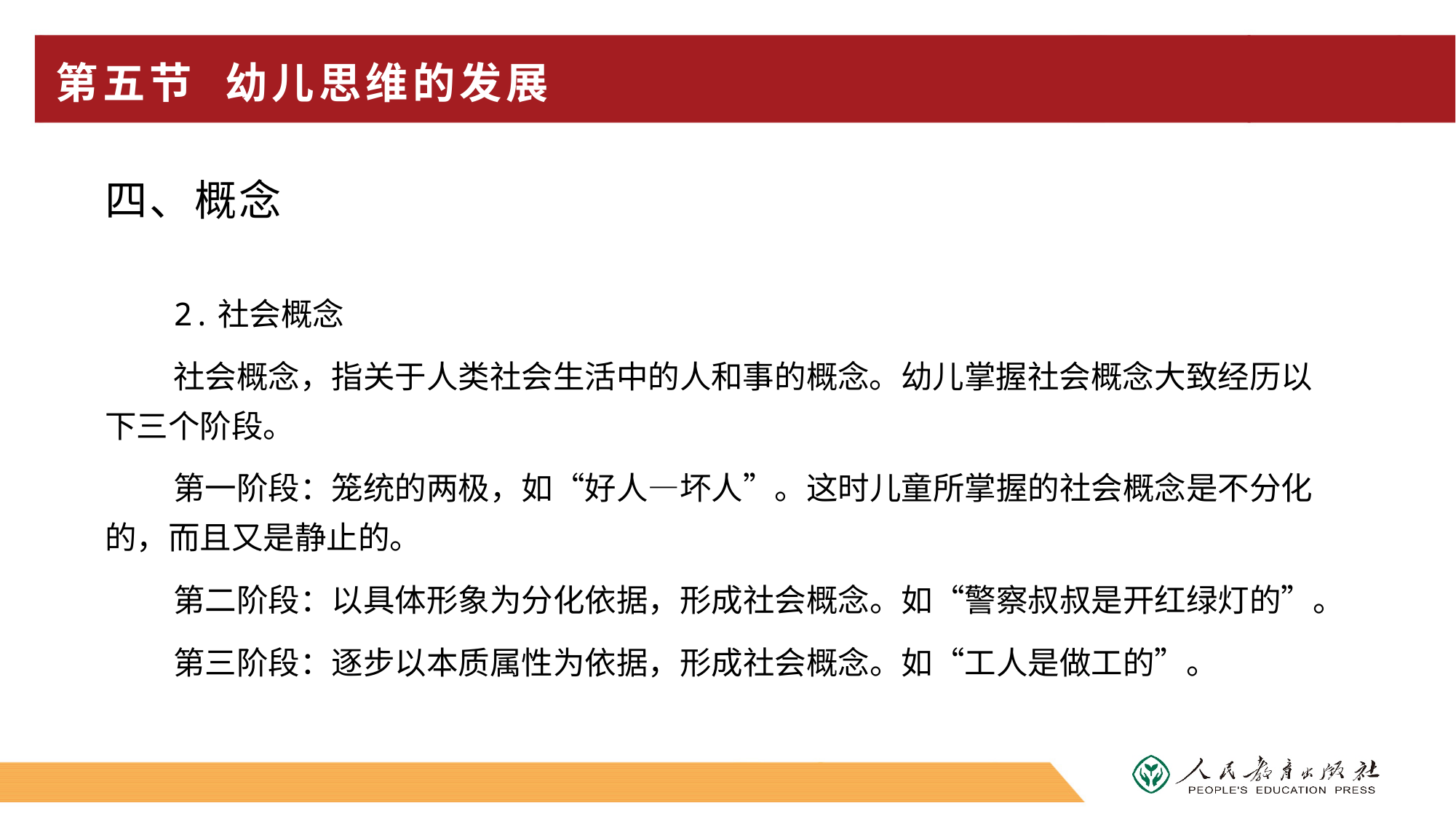

# 第五节  幼儿思维的发展
四、概念
2.社会概念
社会概念，指关于人类社会生活中的人和事的概念。幼儿掌握社会概念大致经历以下三个阶段。
第一阶段：笼统的两极，如“好人—坏人”。这时儿童所掌握的社会概念是不分化的，而且又是静止的。
第二阶段：以具体形象为分化依据，形成社会概念。如“警察叔叔是开红绿灯的”。
第三阶段：逐步以本质属性为依据，形成社会概念。如“工人是做工的”。